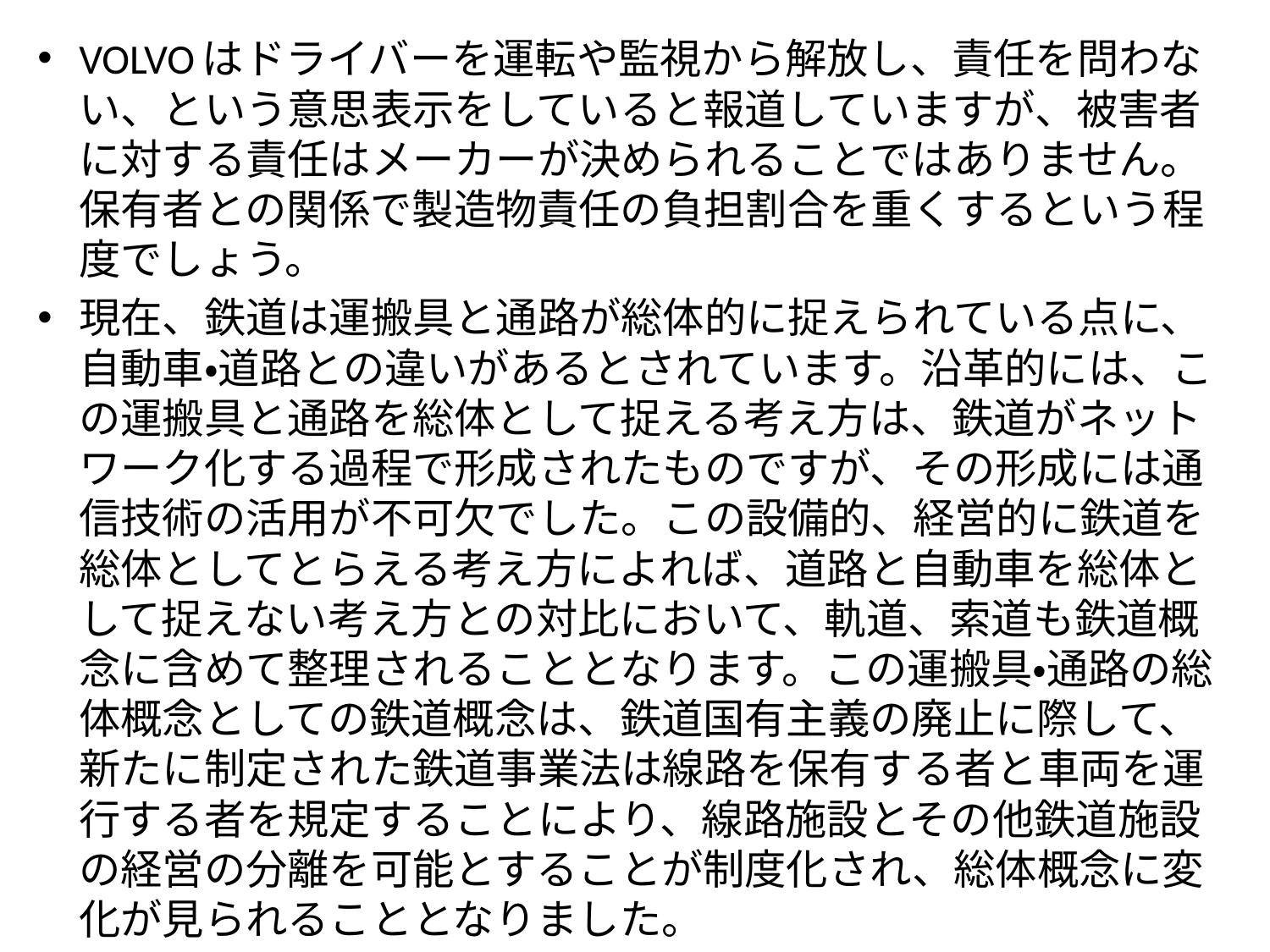

VOLVOはドライバーを運転や監視から解放し、責任を問わない、という意思表示をしていると報道していますが、被害者に対する責任はメーカーが決められることではありません。保有者との関係で製造物責任の負担割合を重くするという程度でしょう。
現在、鉄道は運搬具と通路が総体的に捉えられている点に、自動車・道路との違いがあるとされています。沿革的には、この運搬具と通路を総体として捉える考え方は、鉄道がネットワーク化する過程で形成されたものですが、その形成には通信技術の活用が不可欠でした。この設備的、経営的に鉄道を総体としてとらえる考え方によれば、道路と自動車を総体として捉えない考え方との対比において、軌道、索道も鉄道概念に含めて整理されることとなります。この運搬具・通路の総体概念としての鉄道概念は、鉄道国有主義の廃止に際して、新たに制定された鉄道事業法は線路を保有する者と車両を運行する者を規定することにより、線路施設とその他鉄道施設の経営の分離を可能とすることが制度化され、総体概念に変化が見られることとなりました。